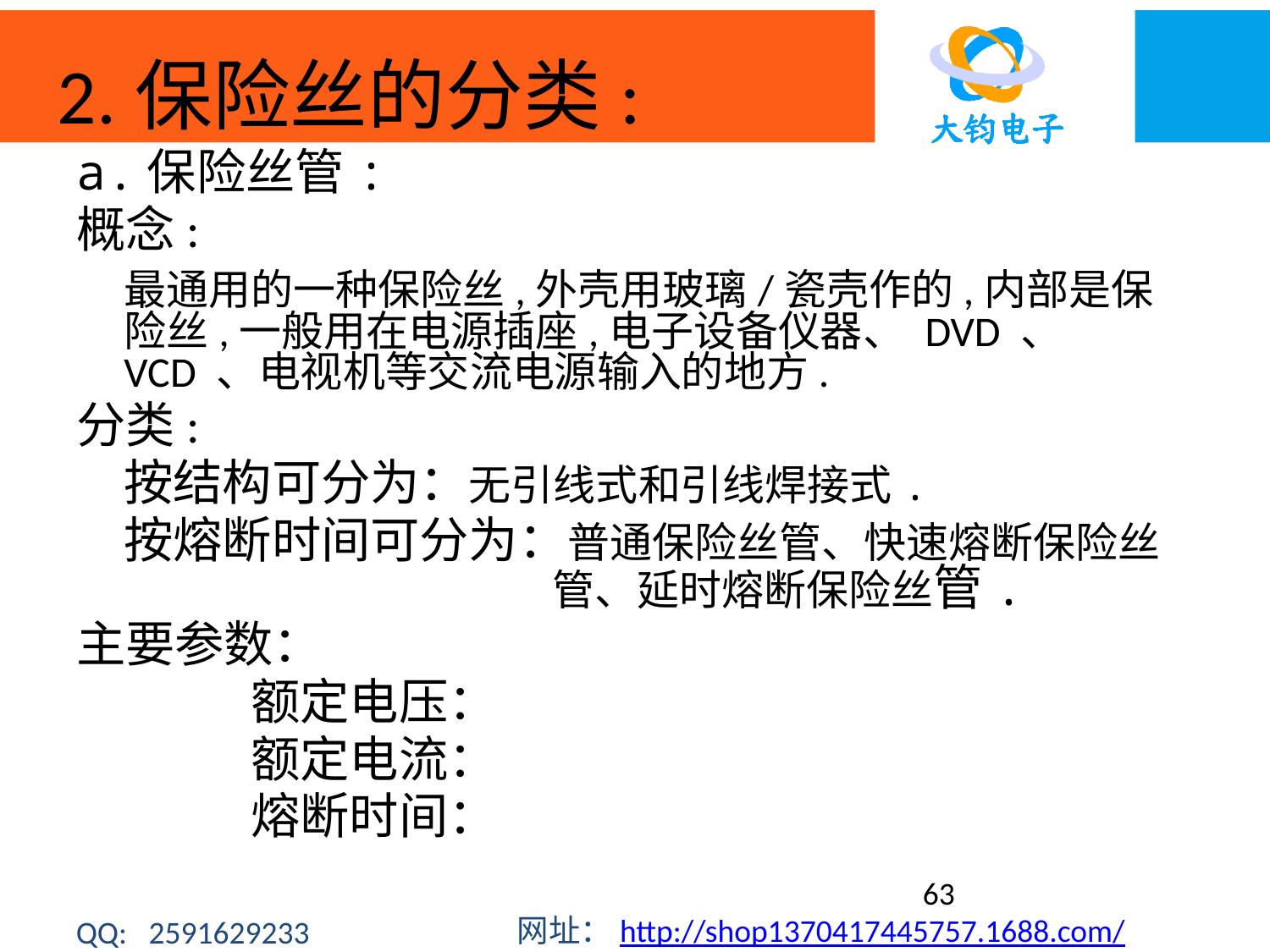

# 2.保险丝的分类:
a.保险丝管:
概念:
	最通用的一种保险丝,外壳用玻璃/瓷壳作的,内部是保险丝,一般用在电源插座,电子设备仪器、 DVD 、 VCD 、电视机等交流电源输入的地方.
分类:
	按结构可分为：无引线式和引线焊接式.
	按熔断时间可分为：普通保险丝管、快速熔断保险丝			     管、延时熔断保险丝管.
主要参数：
		额定电压：
		额定电流：
		熔断时间：
63